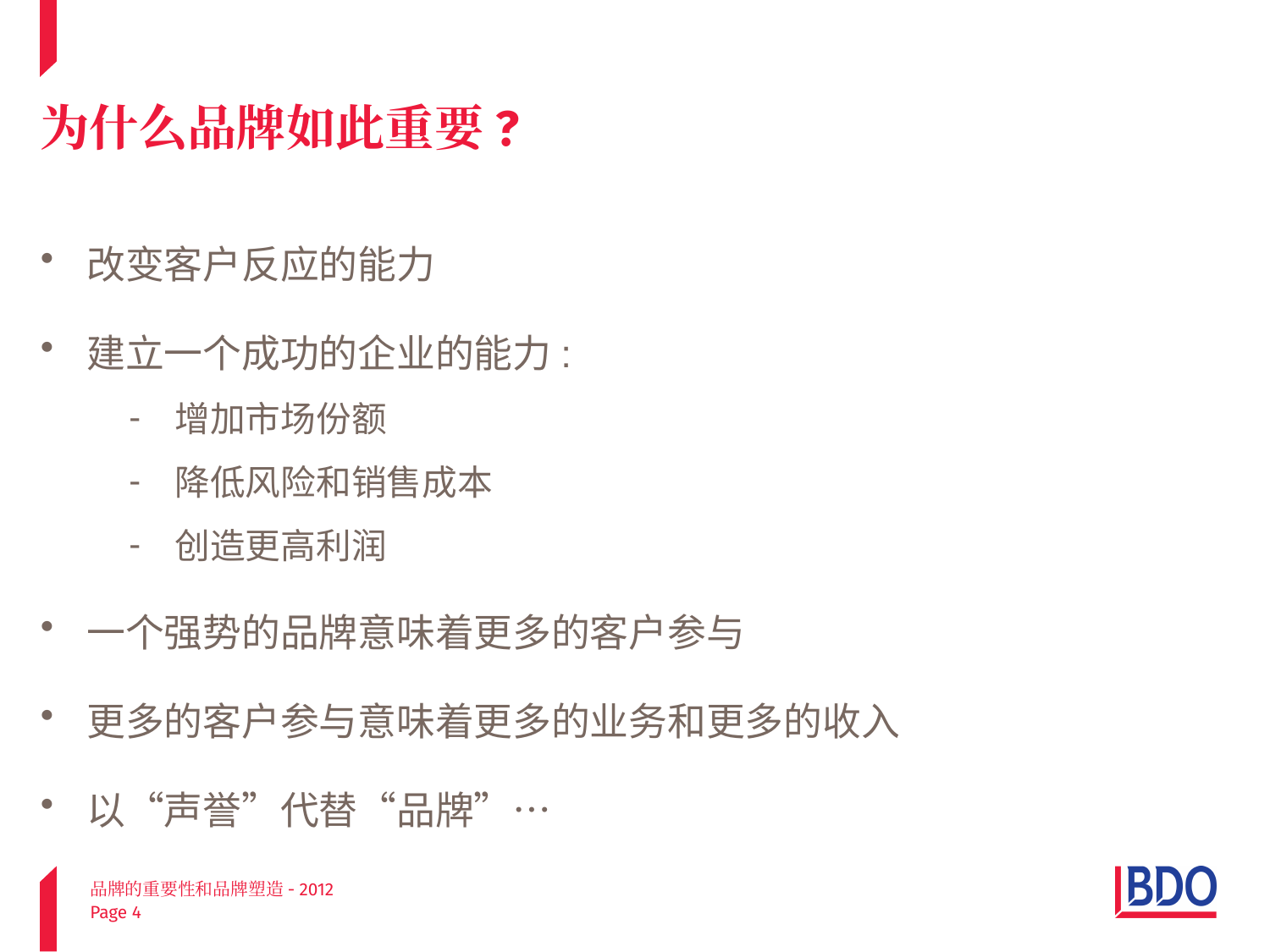

# 为什么品牌如此重要?
改变客户反应的能力
建立一个成功的企业的能力:
增加市场份额
降低风险和销售成本
创造更高利润
一个强势的品牌意味着更多的客户参与
更多的客户参与意味着更多的业务和更多的收入
以“声誉”代替“品牌”…

品牌的重要性和品牌塑造- 2012
Page 4